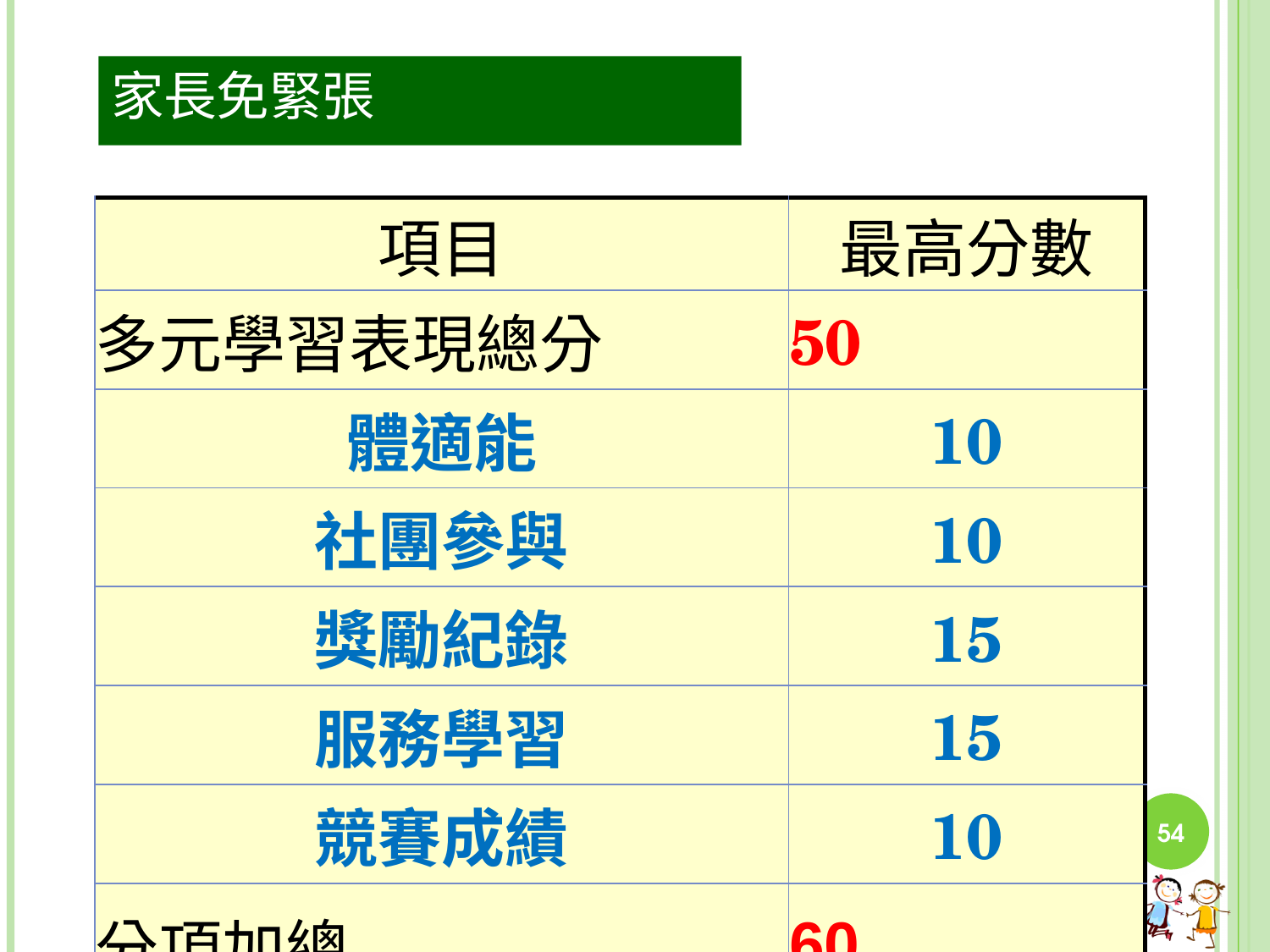

家長免緊張
| 項目 | 最高分數 |
| --- | --- |
| 多元學習表現總分 | 50 |
| 體適能 | 10 |
| 社團參與 | 10 |
| 獎勵紀錄 | 15 |
| 服務學習 | 15 |
| 競賽成績 | 10 |
| 分項加總 | 60 |
54